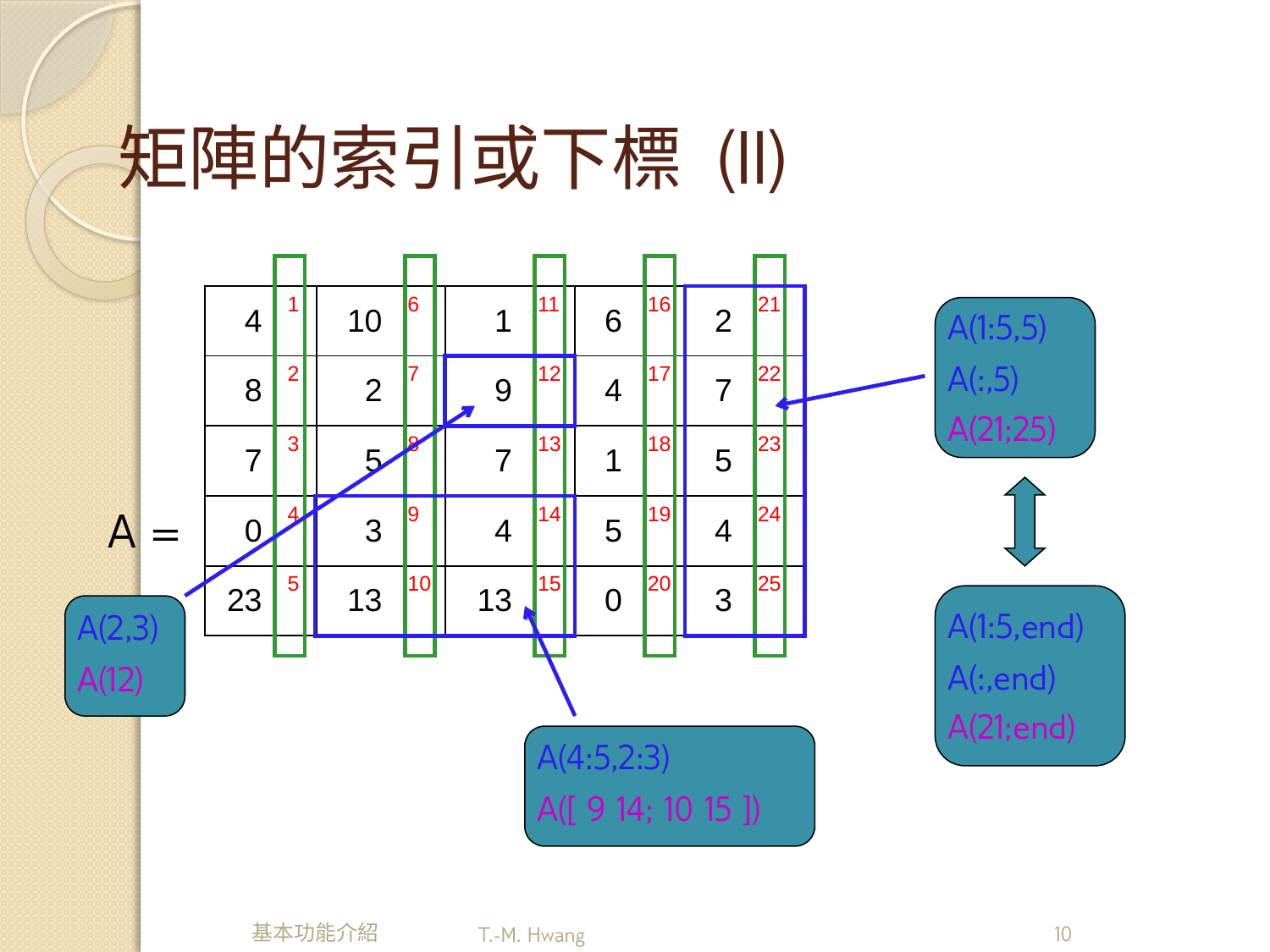

# 矩陣的索引或下標 (II)

| 4 | 1 | 10 | 6 | 1 | 11 | 6 | 16 | 2 | 21 |
| --- | --- | --- | --- | --- | --- | --- | --- | --- | --- |
| 8 | 2 | 2 | 7 | 9 | 12 | 4 | 17 | 7 | 22 |
| 7 | 3 | 5 | 8 | 7 | 13 | 1 | 18 | 5 | 23 |
| 0 | 4 | 3 | 9 | 4 | 14 | 5 | 19 | 4 | 24 |
| 23 | 5 | 13 | 10 | 13 | 15 | 0 | 20 | 3 | 25 |

A(1:5,5)
A(:,5)
A(21;25)

A =

A(1:5,end)
A(:,end)
A(21;end)

A(2,3)
A(12)

A(4:5,2:3)
A([ 9 14; 10 15 ])

基本功能介紹
10
T.-M. Hwang